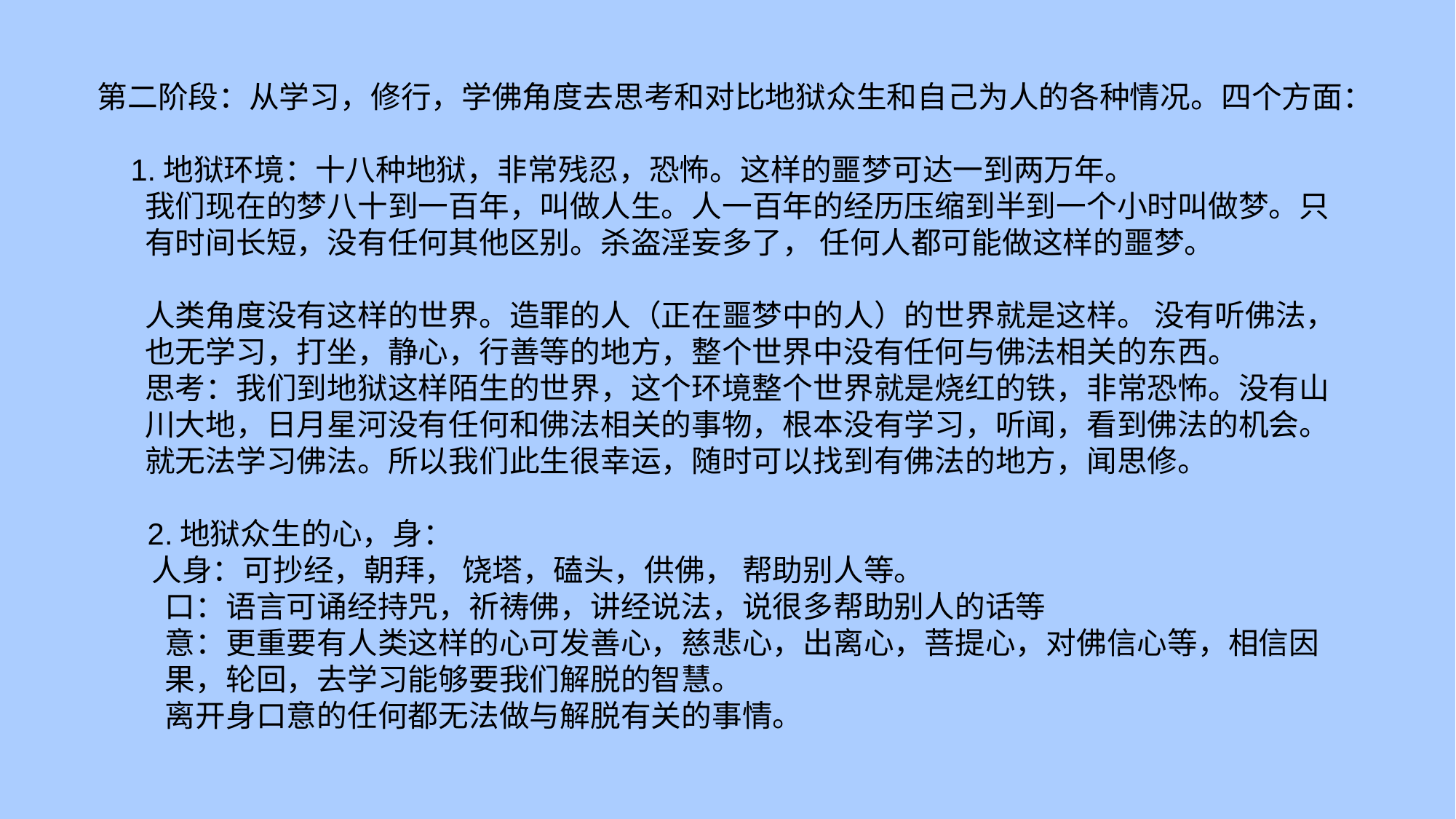

第二阶段：从学习，修行，学佛角度去思考和对比地狱众生和自己为人的各种情况。四个方面：

    1.地狱环境：十八种地狱，非常残忍，恐怖。这样的噩梦可达一到两万年。
      我们现在的梦八十到一百年，叫做人生。人一百年的经历压缩到半到一个小时叫做梦。只
      有时间长短，没有任何其他区别。杀盗淫妄多了， 任何人都可能做这样的噩梦。

      人类角度没有这样的世界。造罪的人（正在噩梦中的人）的世界就是这样。 没有听佛法，
      也无学习，打坐，静心，行善等的地方，整个世界中没有任何与佛法相关的东西。
      思考：我们到地狱这样陌生的世界，这个环境整个世界就是烧红的铁，非常恐怖。没有山
      川大地，日月星河没有任何和佛法相关的事物，根本没有学习，听闻，看到佛法的机会。
      就无法学习佛法。所以我们此生很幸运，随时可以找到有佛法的地方，闻思修。

      2.地狱众生的心，身：
       人身：可抄经，朝拜， 饶塔，磕头，供佛， 帮助别人等。
         口：语言可诵经持咒，祈祷佛，讲经说法，说很多帮助别人的话等
         意：更重要有人类这样的心可发善心，慈悲心，出离心，菩提心，对佛信心等，相信因
         果，轮回，去学习能够要我们解脱的智慧。
         离开身口意的任何都无法做与解脱有关的事情。